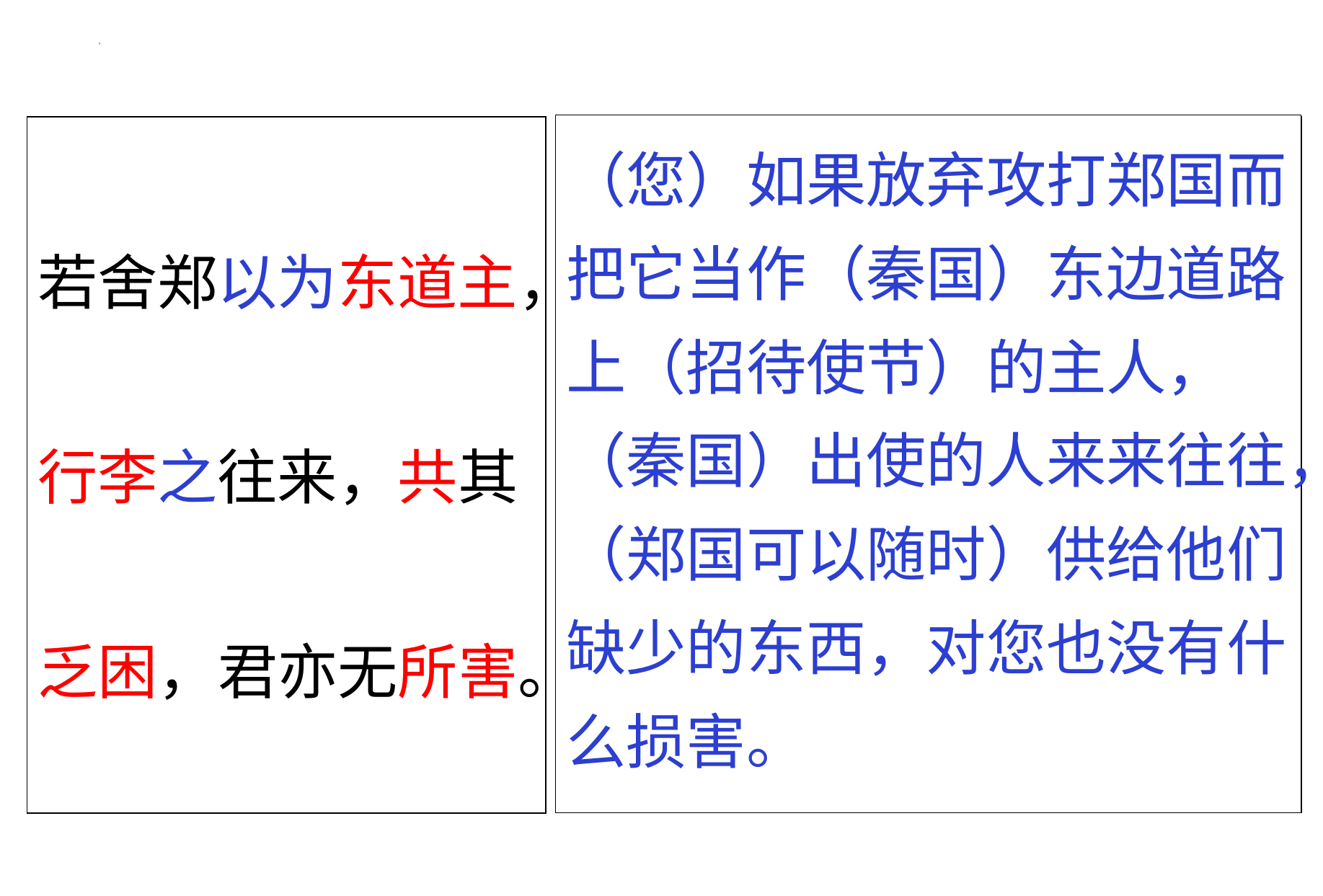

（您）如果放弃攻打郑国而把它当作（秦国）东边道路上（招待使节）的主人，（秦国）出使的人来来往往，（郑国可以随时）供给他们缺少的东西，对您也没有什么损害。
若舍郑以为东道主，行李之往来，共其乏困，君亦无所害。
以为：把……当作
东道主：东方道路上的主人
行李：外交使节
之：主谓之间，取独
共：通“供”
乏困：形作名，缺少的物资
所害：名词性的“所字结构”，损害